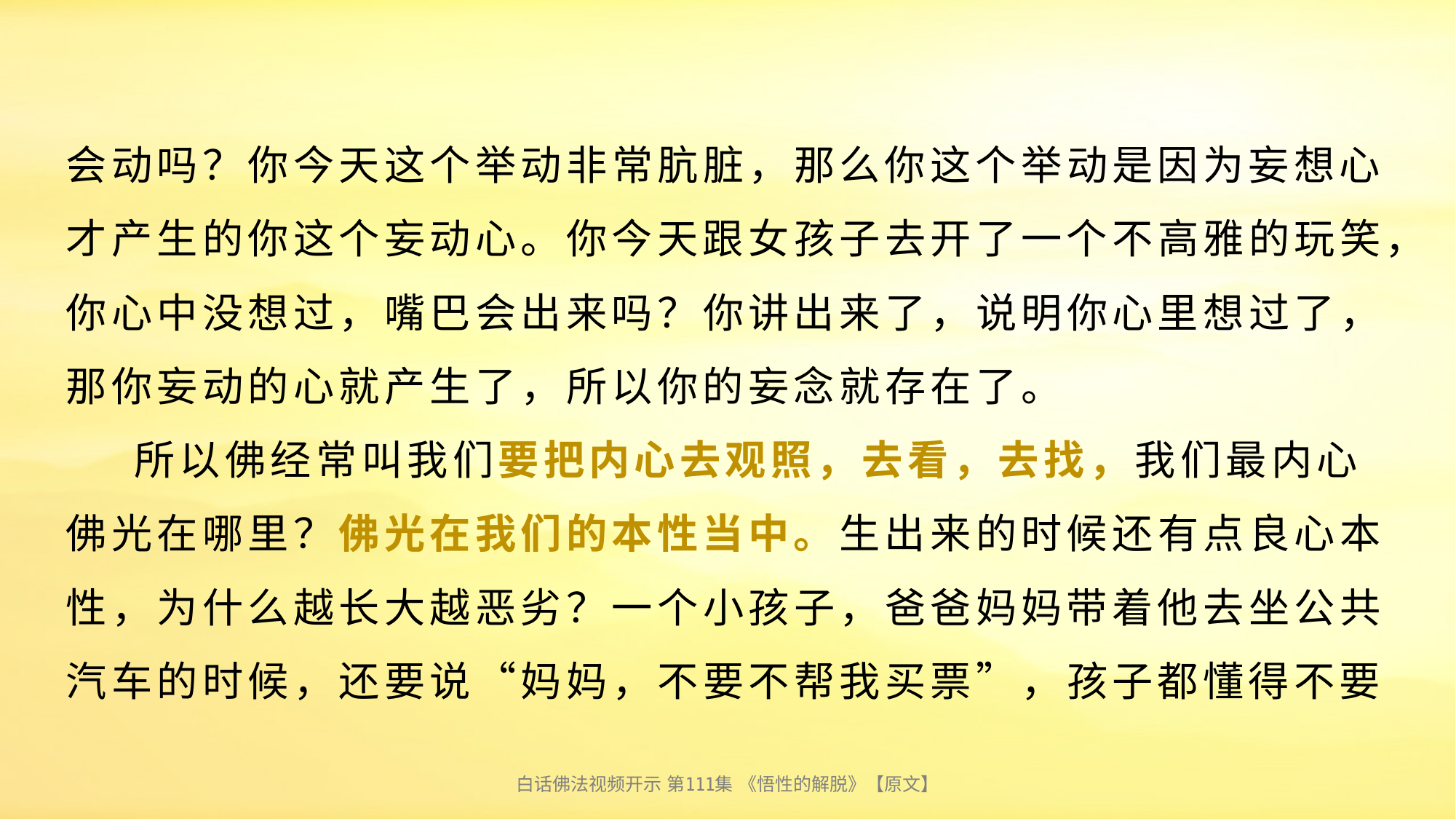

# 会动吗？你今天这个举动非常肮脏，那么你这个举动是因为妄想心才产生的你这个妄动心。你今天跟女孩子去开了一个不高雅的玩笑，你心中没想过，嘴巴会出来吗？你讲出来了，说明你心里想过了，那你妄动的心就产生了，所以你的妄念就存在了。 所以佛经常叫我们要把内心去观照，去看，去找，我们最内心佛光在哪里？佛光在我们的本性当中。生出来的时候还有点良心本性，为什么越长大越恶劣？一个小孩子，爸爸妈妈带着他去坐公共汽车的时候，还要说“妈妈，不要不帮我买票”，孩子都懂得不要
白话佛法视频开示 第111集 《悟性的解脱》【原文】